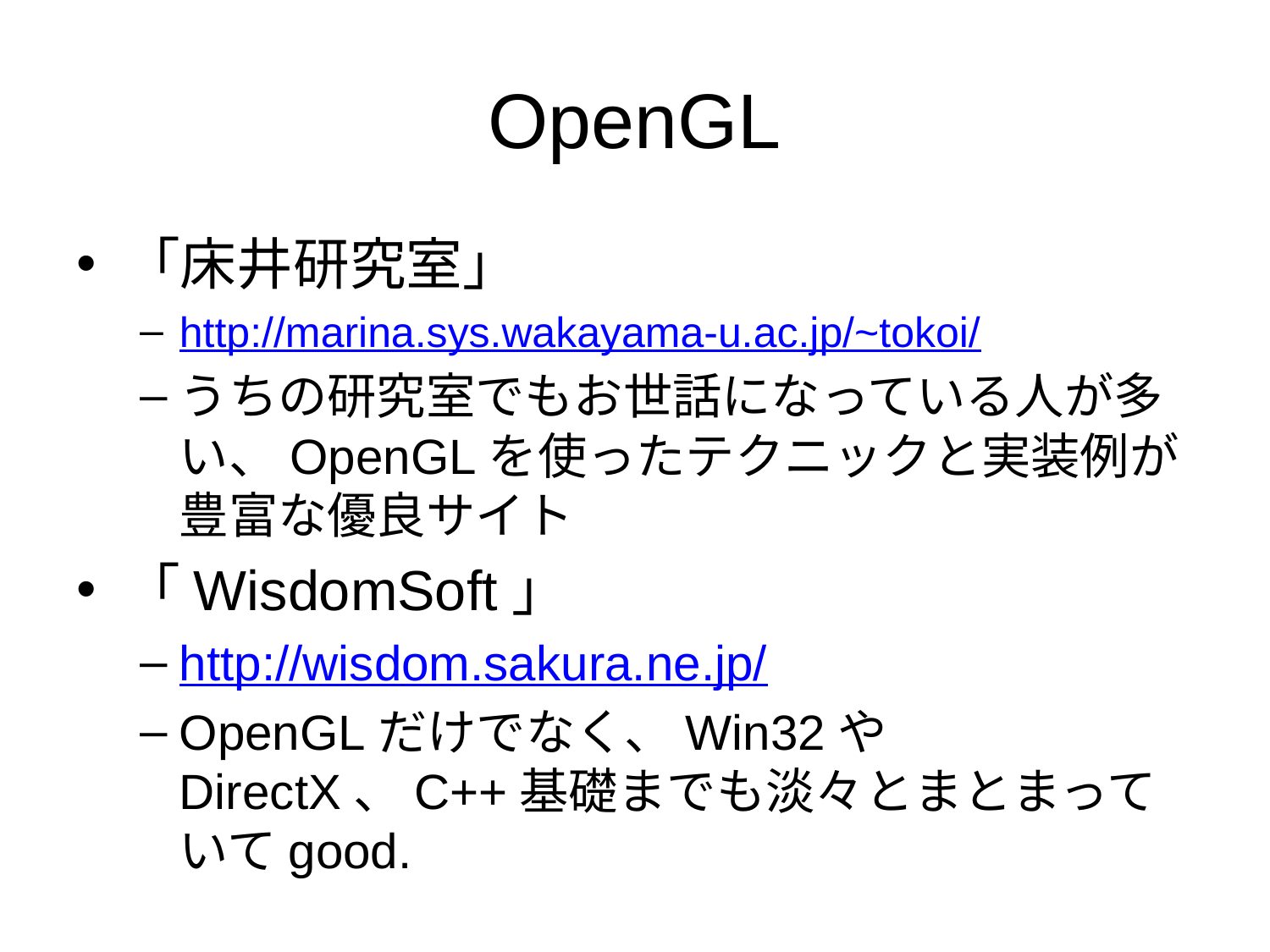

# OpenGL
「床井研究室」
http://marina.sys.wakayama-u.ac.jp/~tokoi/
うちの研究室でもお世話になっている人が多い、OpenGLを使ったテクニックと実装例が豊富な優良サイト
「WisdomSoft」
http://wisdom.sakura.ne.jp/
OpenGLだけでなく、Win32やDirectX、C++基礎までも淡々とまとまっていてgood.